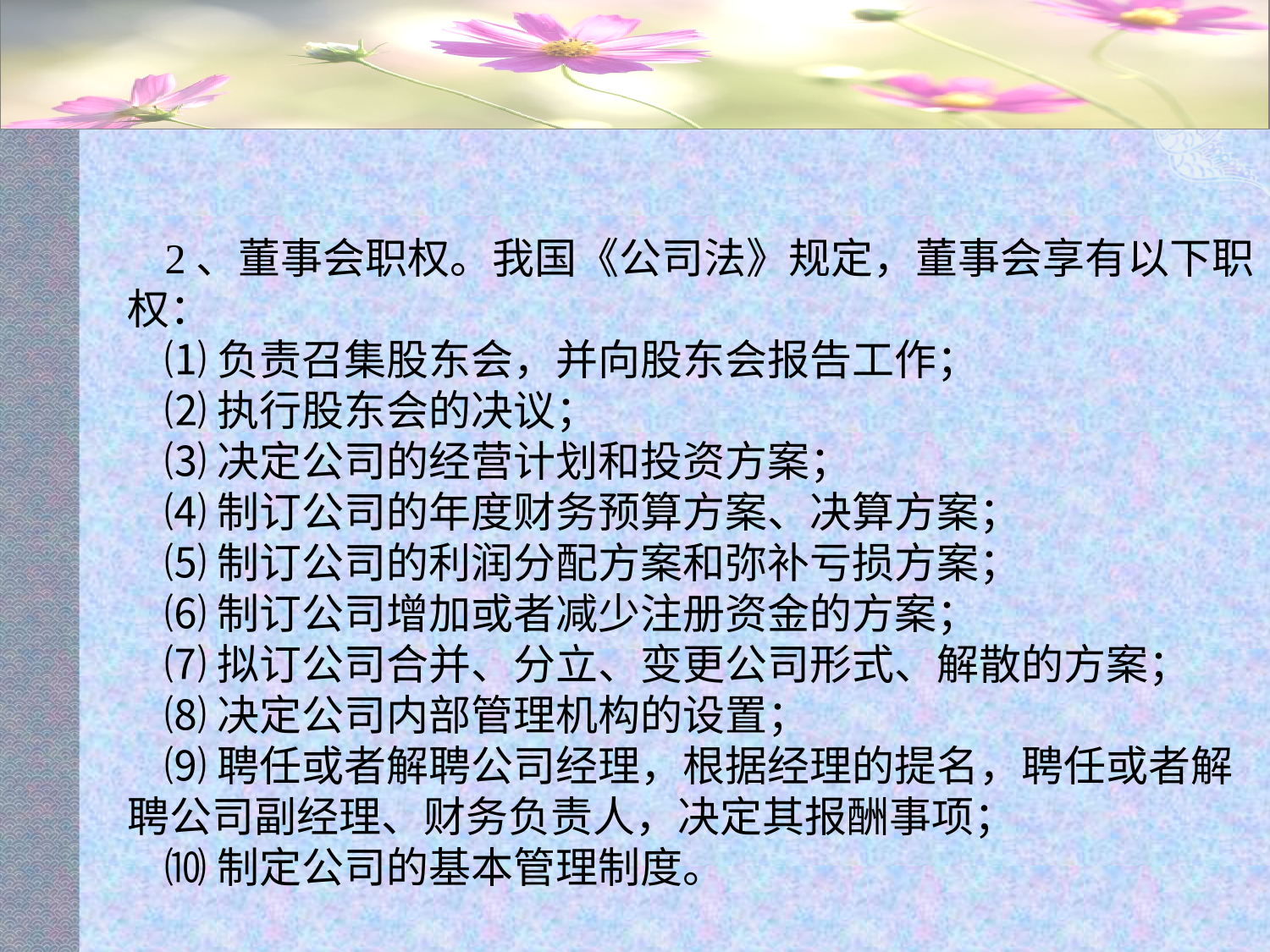

#
2、董事会职权。我国《公司法》规定，董事会享有以下职权：
⑴负责召集股东会，并向股东会报告工作；
⑵执行股东会的决议；
⑶决定公司的经营计划和投资方案；
⑷制订公司的年度财务预算方案、决算方案；
⑸制订公司的利润分配方案和弥补亏损方案；
⑹制订公司增加或者减少注册资金的方案；
⑺拟订公司合并、分立、变更公司形式、解散的方案；
⑻决定公司内部管理机构的设置；
⑼聘任或者解聘公司经理，根据经理的提名，聘任或者解聘公司副经理、财务负责人，决定其报酬事项；
⑽制定公司的基本管理制度。